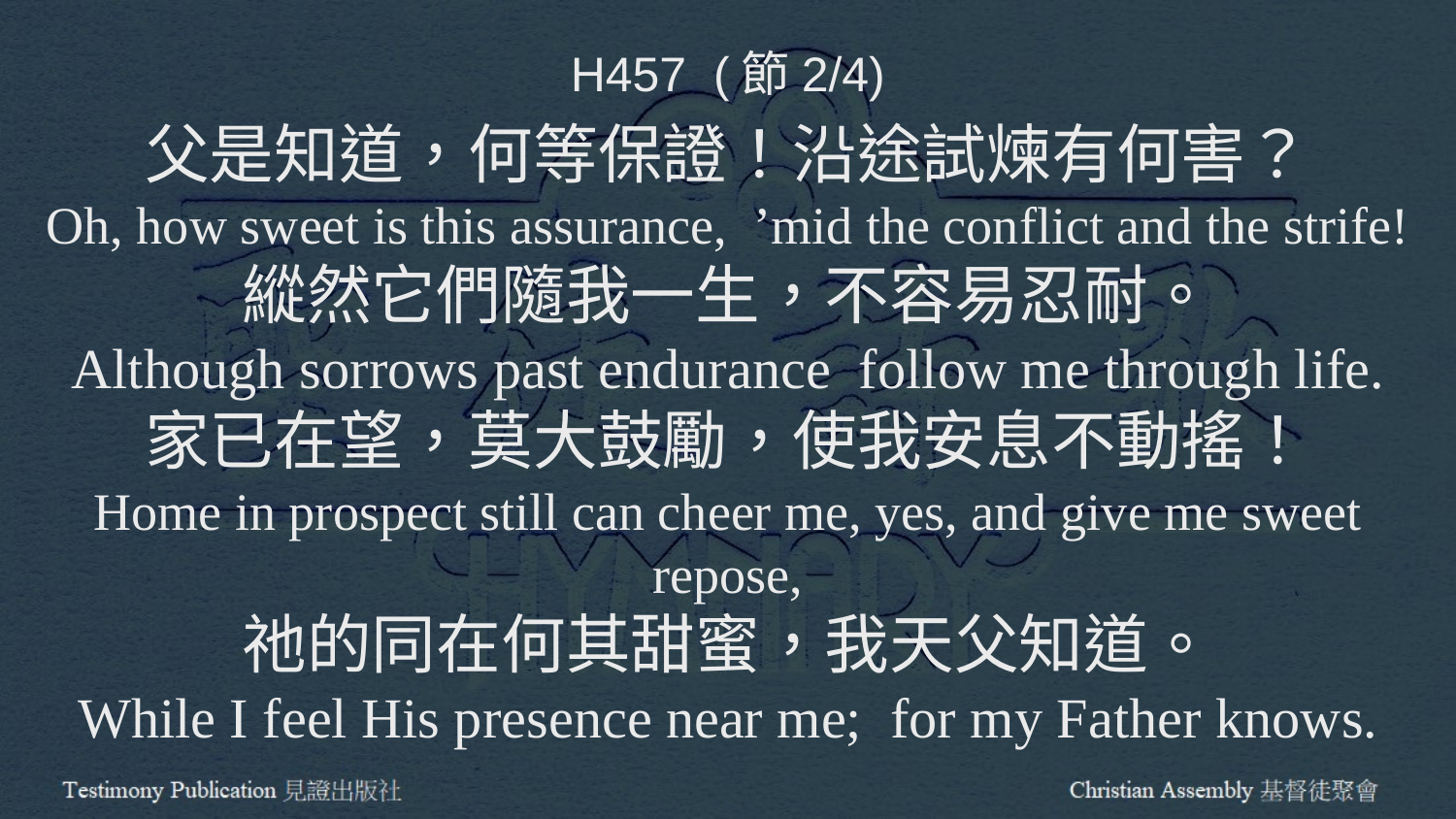

H457  (節2/4)
父是知道，何等保證！沿途試煉有何害？
Oh, how sweet is this assurance,  ’mid the conflict and the strife!
縱然它們隨我一生，不容易忍耐。
Although sorrows past endurance  follow me through life.
家已在望，莫大鼓勵，使我安息不動搖！
Home in prospect still can cheer me, yes, and give me sweet repose,
祂的同在何其甜蜜，我天父知道。
While I feel His presence near me;  for my Father knows.